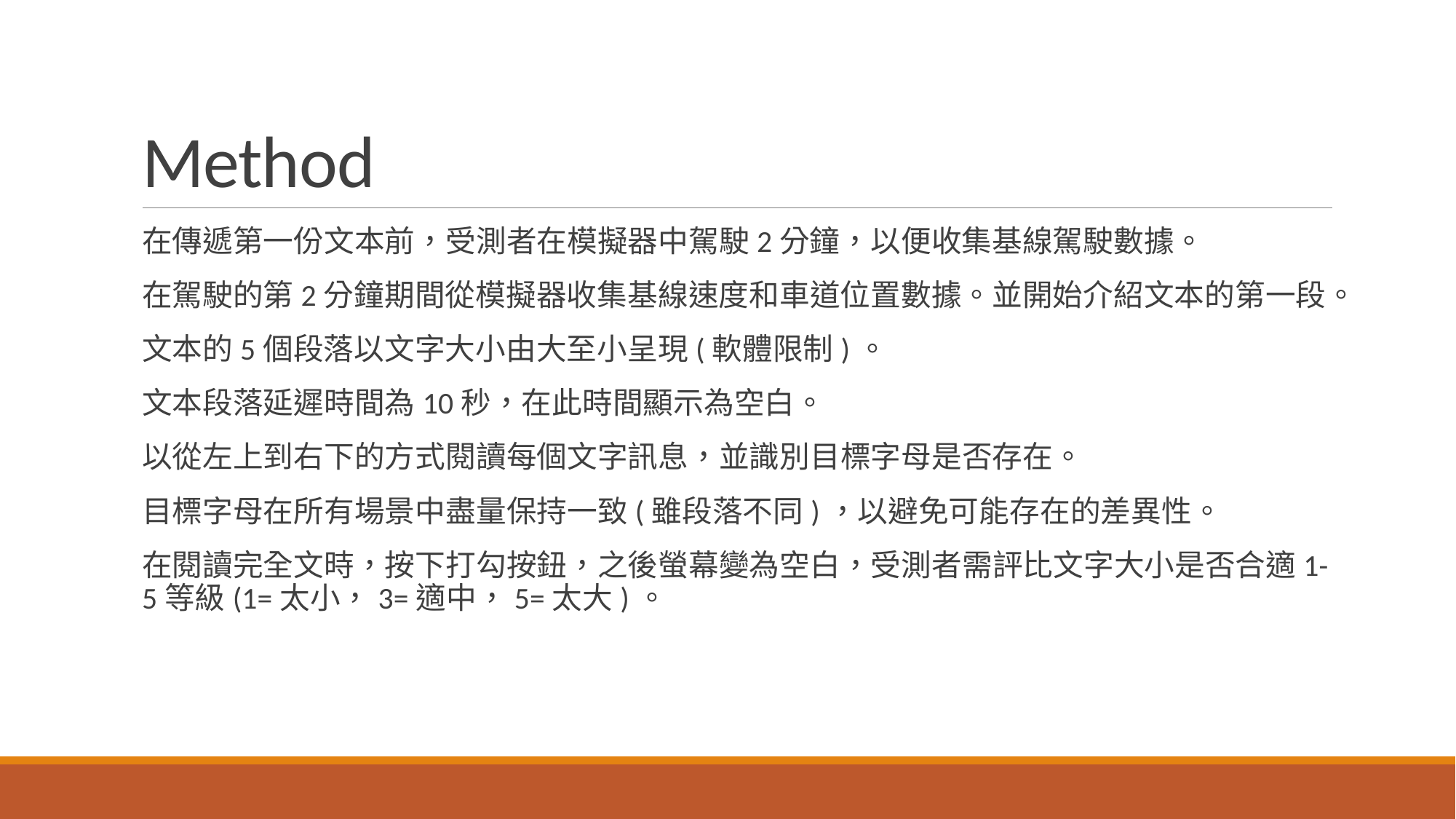

# Method
在傳遞第一份文本前，受測者在模擬器中駕駛2分鐘，以便收集基線駕駛數據。
在駕駛的第2分鐘期間從模擬器收集基線速度和車道位置數據。並開始介紹文本的第一段。
文本的5個段落以文字大小由大至小呈現(軟體限制)。
文本段落延遲時間為10秒，在此時間顯示為空白。
以從左上到右下的方式閱讀每個文字訊息，並識別目標字母是否存在。
目標字母在所有場景中盡量保持一致(雖段落不同)，以避免可能存在的差異性。
在閱讀完全文時，按下打勾按鈕，之後螢幕變為空白，受測者需評比文字大小是否合適1-5等級(1=太小，3=適中，5=太大)。